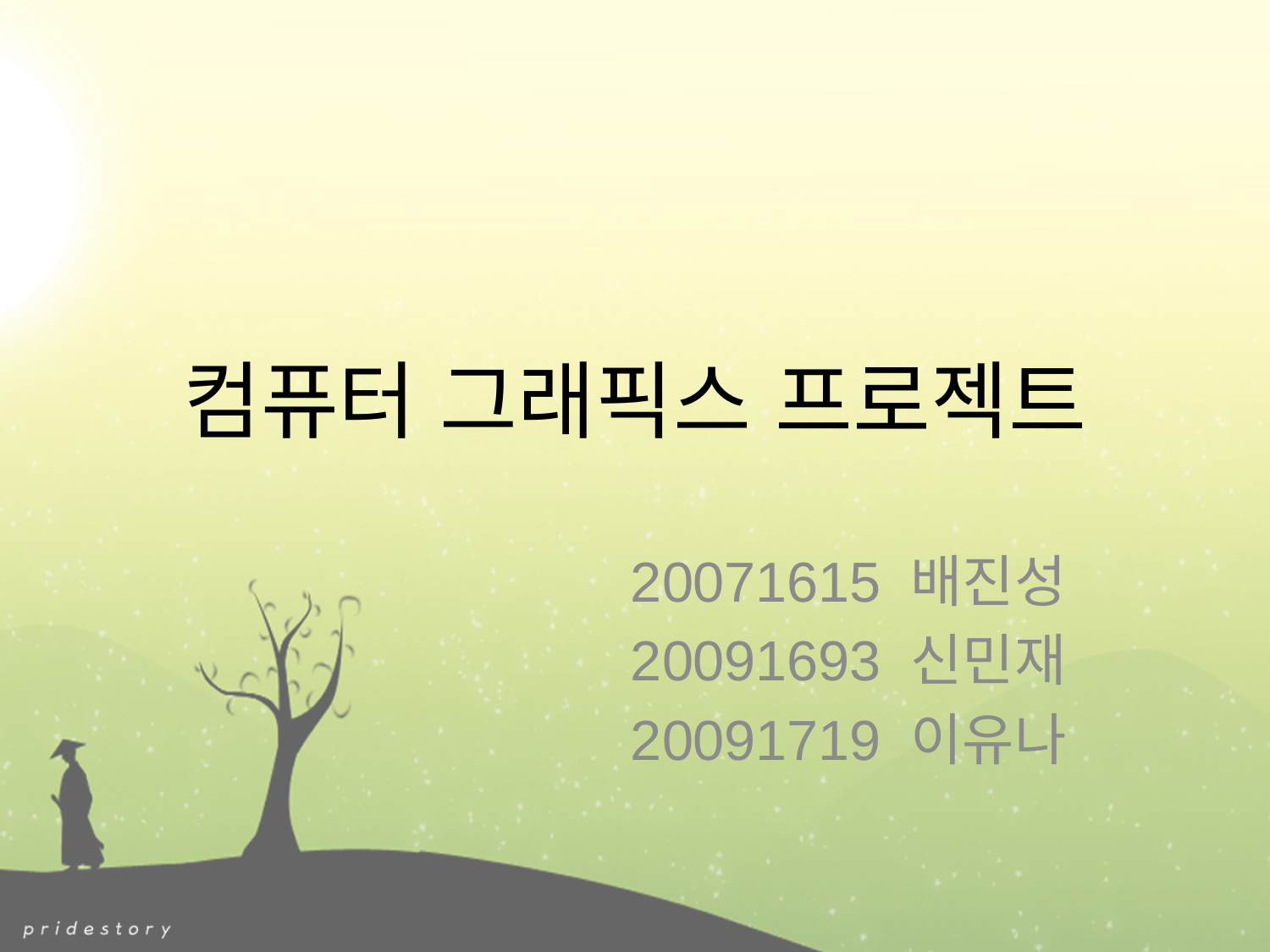

# 컴퓨터 그래픽스 프로젝트
20071615 배진성
20091693 신민재
20091719 이유나